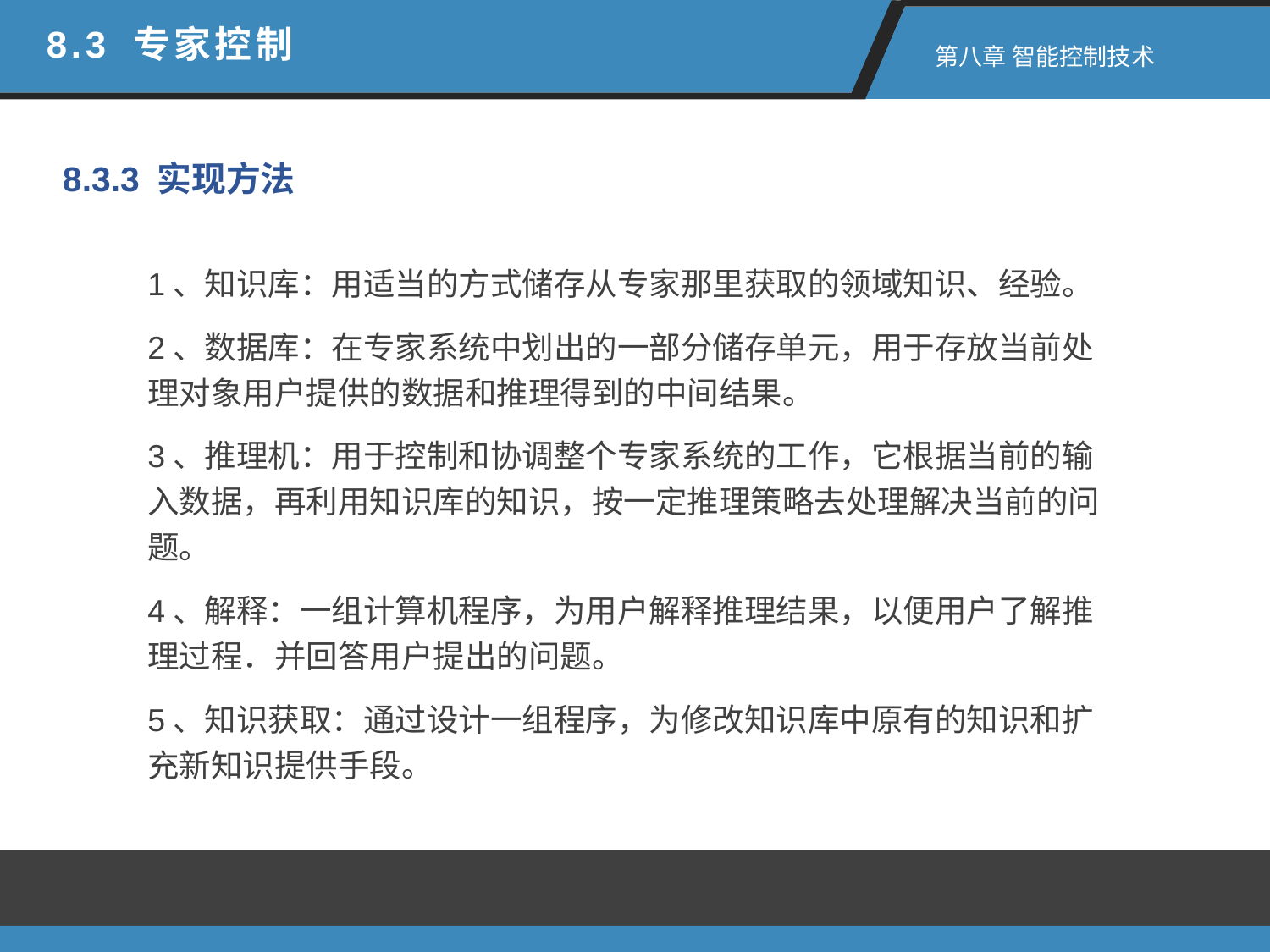

8.3 专家控制
  第八章 智能控制技术
8.3.3 实现方法
1、知识库：用适当的方式储存从专家那里获取的领域知识、经验。
2、数据库：在专家系统中划出的一部分储存单元，用于存放当前处理对象用户提供的数据和推理得到的中间结果。
3、推理机：用于控制和协调整个专家系统的工作，它根据当前的输入数据，再利用知识库的知识，按一定推理策略去处理解决当前的问题。
4、解释：一组计算机程序，为用户解释推理结果，以便用户了解推理过程．并回答用户提出的问题。
5、知识获取：通过设计一组程序，为修改知识库中原有的知识和扩充新知识提供手段。